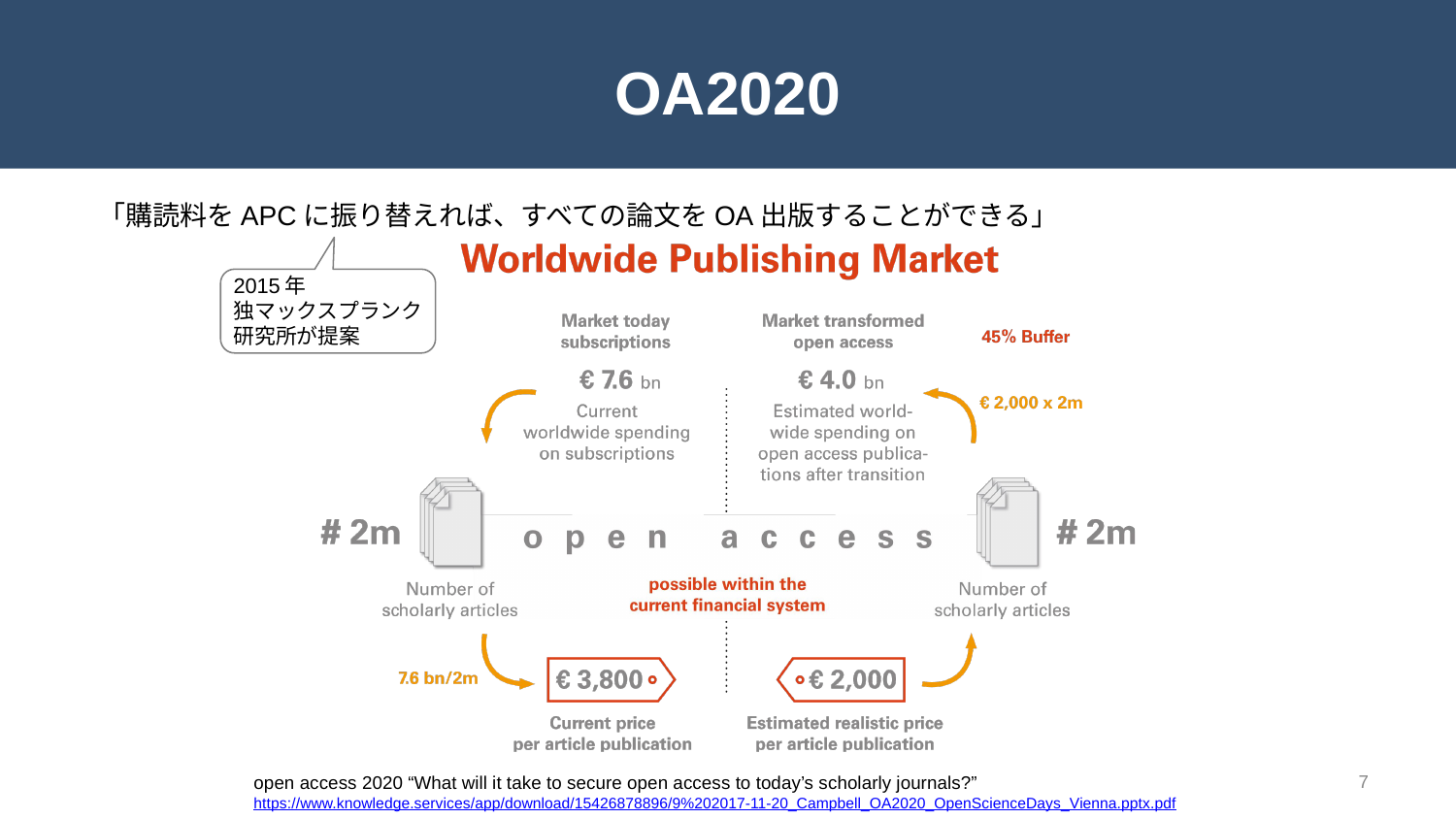

# OA2020
「購読料をAPCに振り替えれば、すべての論文をOA出版することができる」

2015年
独マックスプランク研究所が提案

7
open access 2020 “What will it take to secure open access to today’s scholarly journals?”
https://www.knowledge.services/app/download/15426878896/9%202017-11-20_Campbell_OA2020_OpenScienceDays_Vienna.pptx.pdf